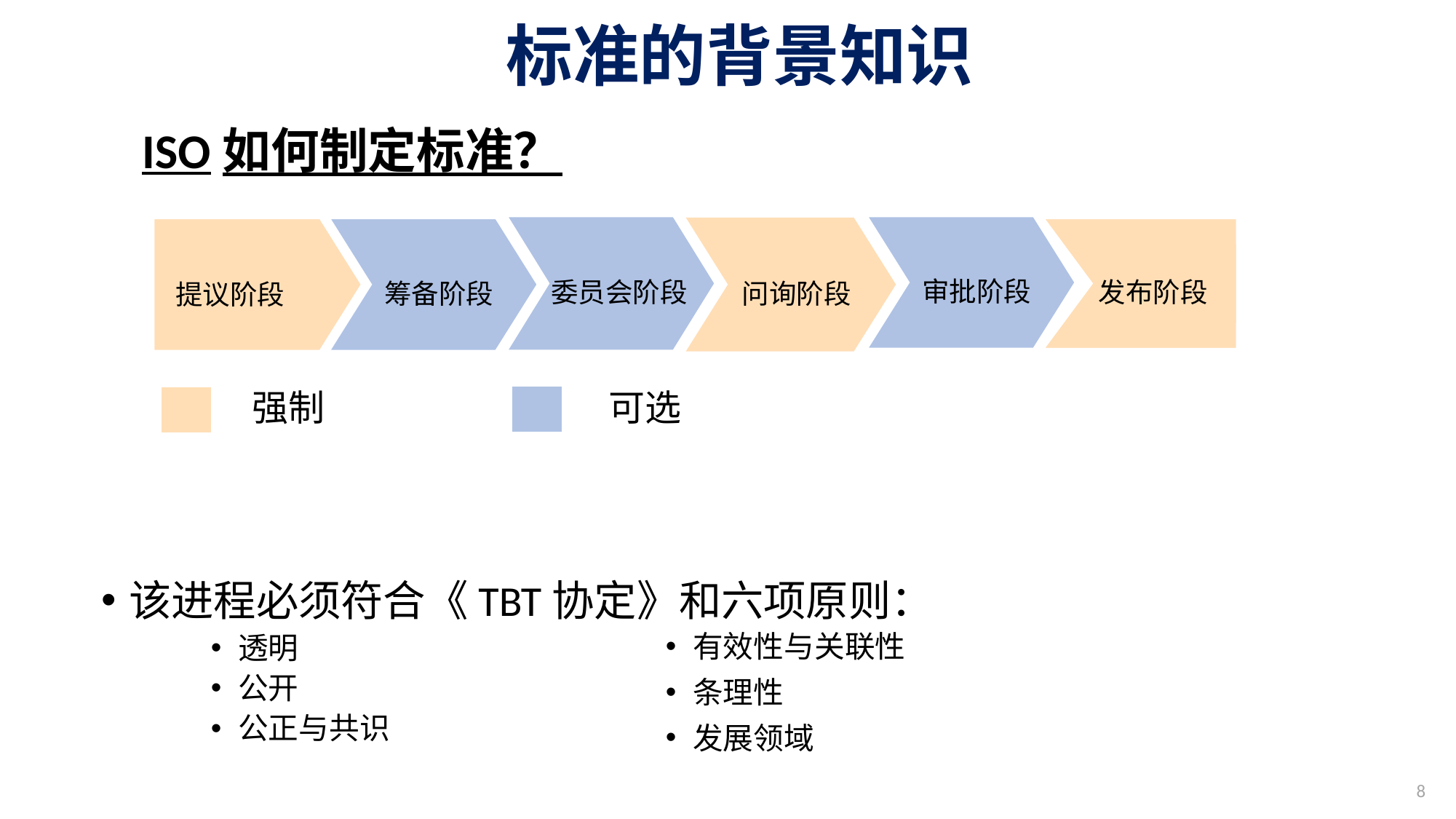

# 标准的背景知识
ISO如何制定标准？

该进程必须符合《TBT协定》和六项原则：
透明
公开
公正与共识

委员会阶段
审批阶段
提议阶段
筹备阶段
问询阶段
发布阶段
强制
可选

有效性与关联性
条理性
发展领域

8